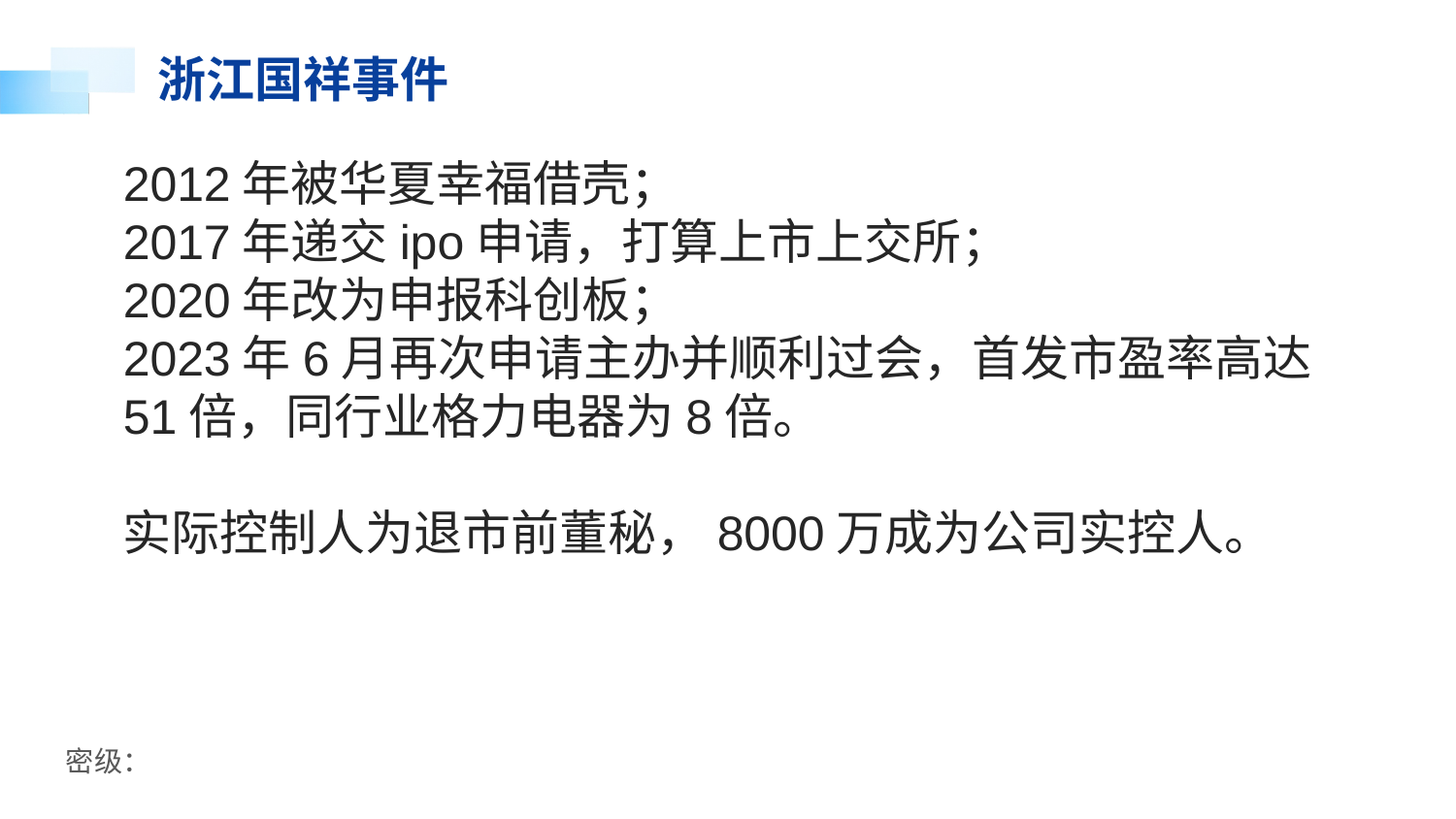

浙江国祥事件
2012年被华夏幸福借壳；
2017年递交ipo申请，打算上市上交所；
2020年改为申报科创板；
2023年6月再次申请主办并顺利过会，首发市盈率高达51倍，同行业格力电器为8倍。

实际控制人为退市前董秘，8000万成为公司实控人。